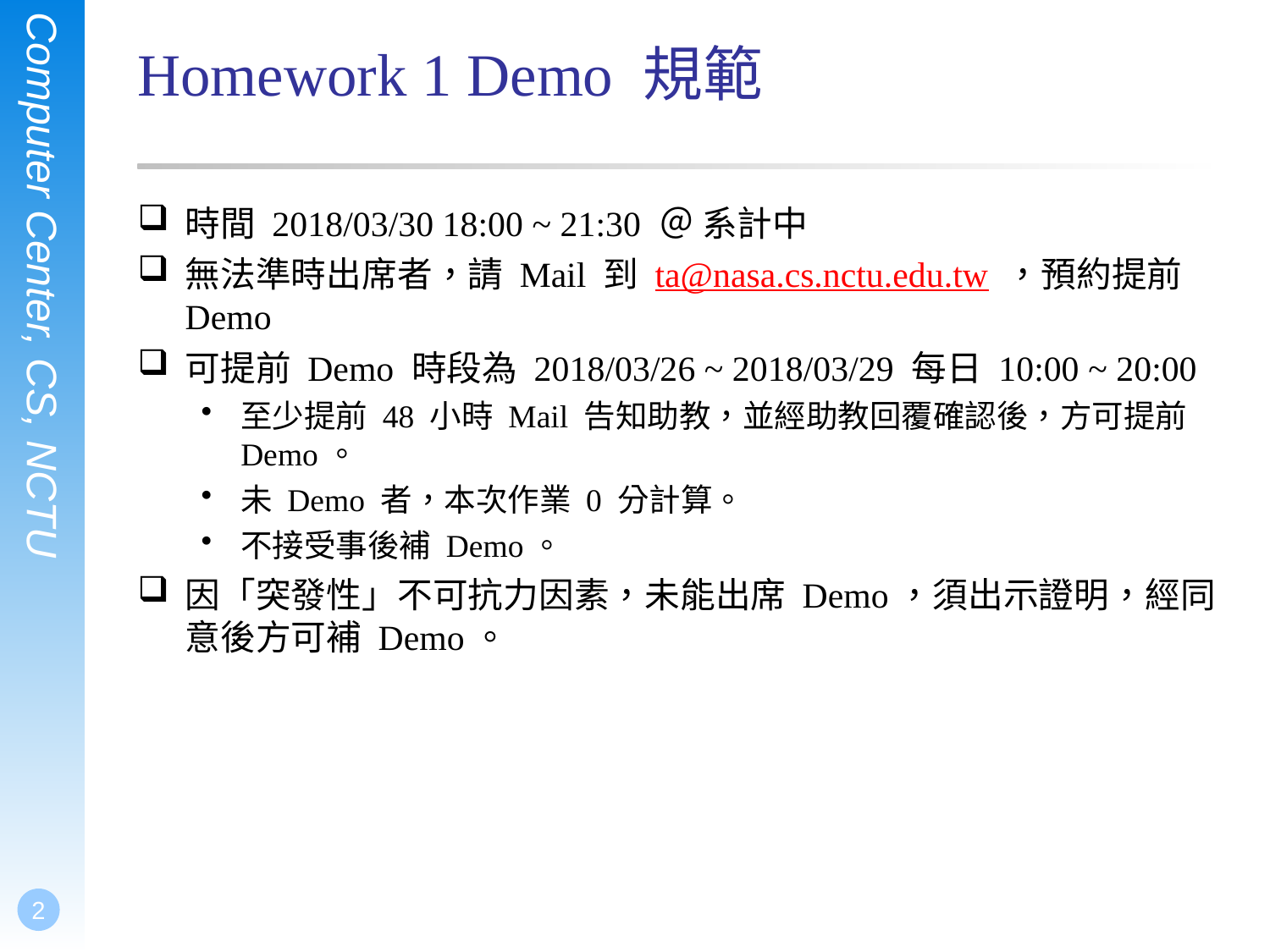

# Homework 1 Demo 規範
時間 2018/03/30 18:00 ~ 21:30 ＠ 系計中
無法準時出席者，請 Mail 到 ta@nasa.cs.nctu.edu.tw ，預約提前 Demo
可提前 Demo 時段為 2018/03/26 ~ 2018/03/29 每日 10:00 ~ 20:00
至少提前 48 小時 Mail 告知助教，並經助教回覆確認後，方可提前 Demo。
未 Demo 者，本次作業 0 分計算。
不接受事後補 Demo。
因「突發性」不可抗力因素，未能出席 Demo，須出示證明，經同意後方可補 Demo。